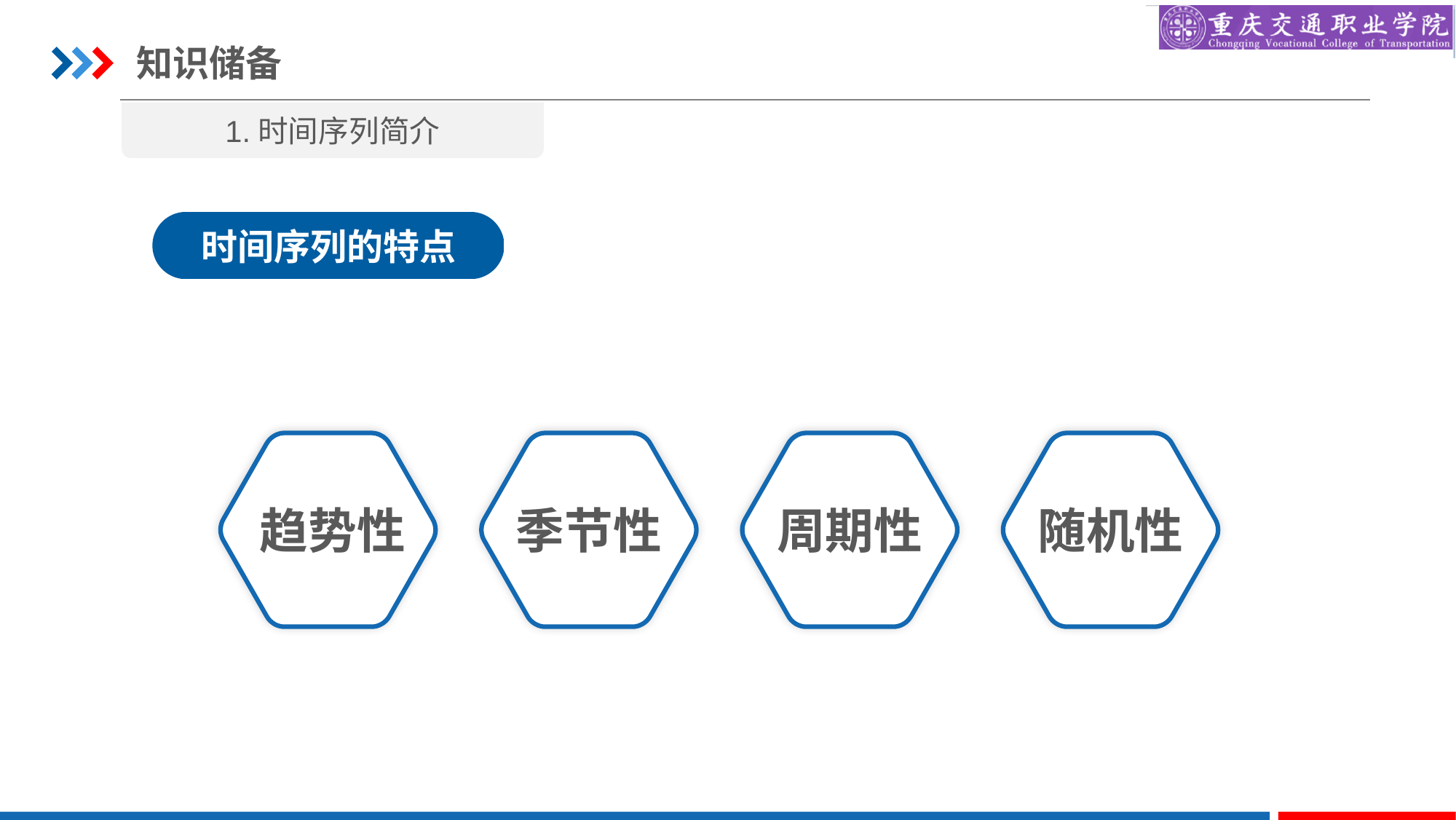

知识储备

1.时间序列简介
时间序列的特点

趋势性

季节性

周期性

随机性